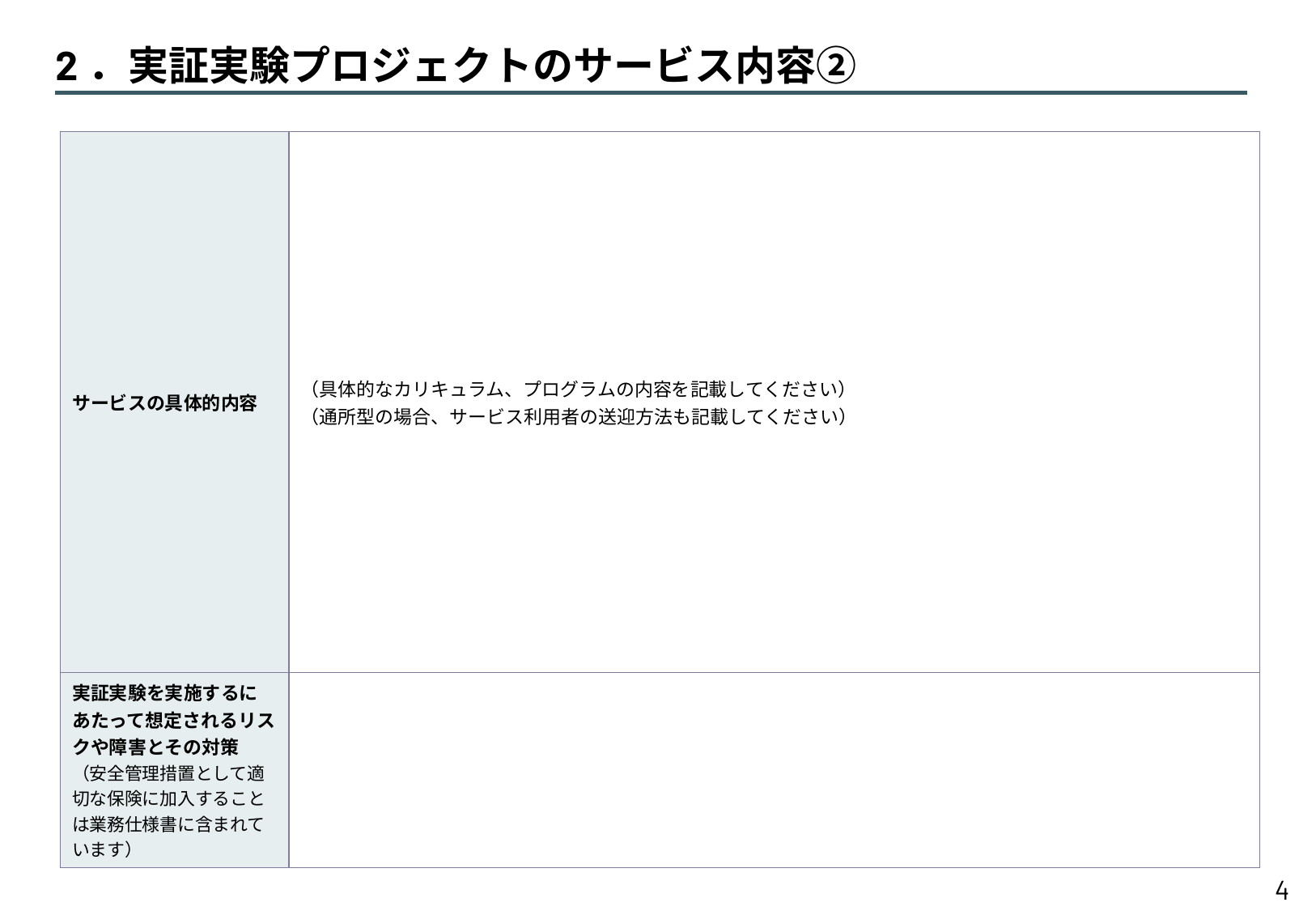

# 2．実証実験プロジェクトのサービス内容②
| サービスの具体的内容 | （具体的なカリキュラム、プログラムの内容を記載してください） （通所型の場合、サービス利用者の送迎方法も記載してください） |
| --- | --- |
| 実証実験を実施するにあたって想定されるリスクや障害とその対策 （安全管理措置として適切な保険に加入することは業務仕様書に含まれています） |  |
4